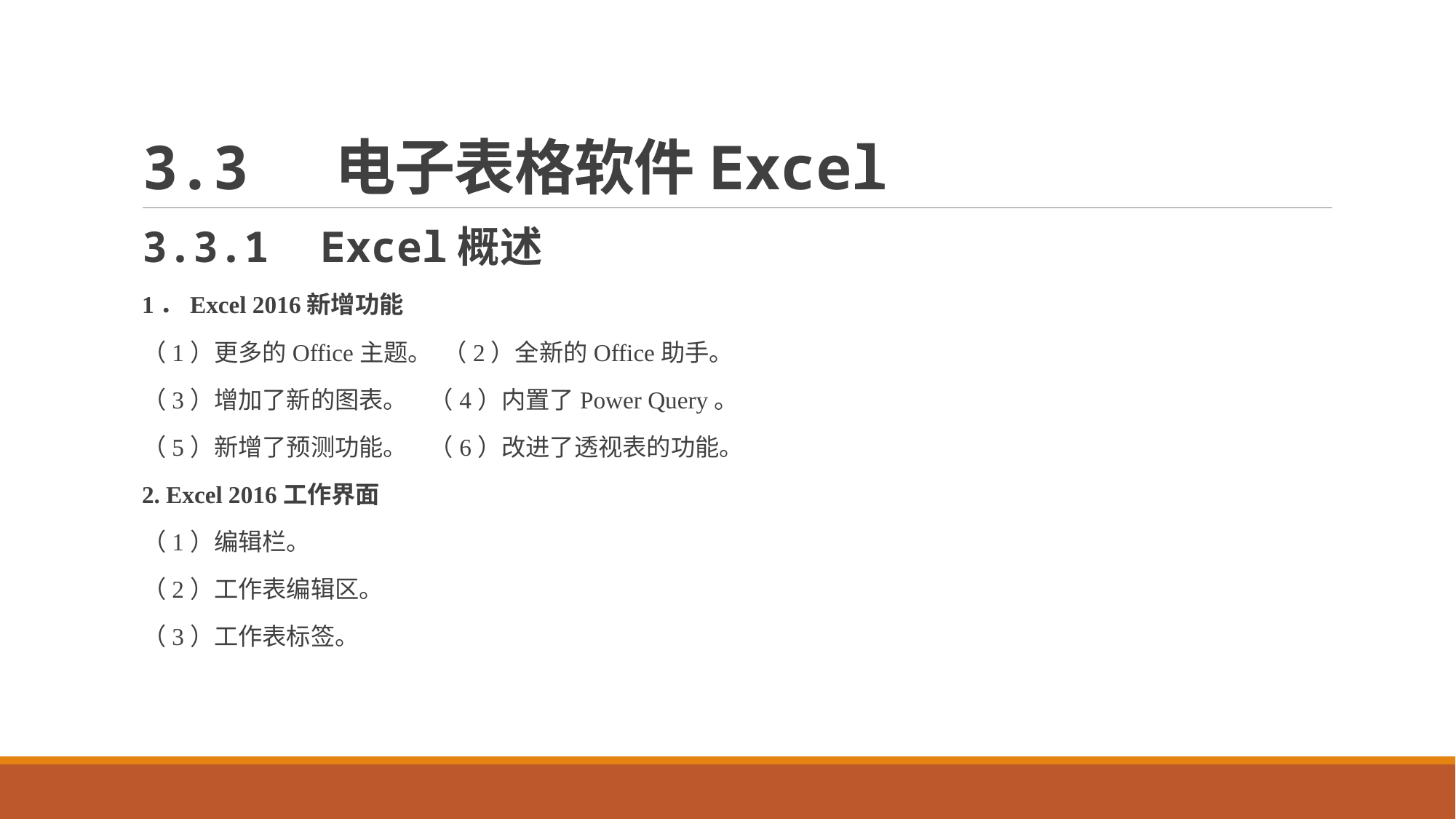

# 3.3  电子表格软件Excel
3.3.1  Excel概述
1．Excel 2016新增功能
（1）更多的Office主题。  （2）全新的Office助手。
（3）增加了新的图表。    （4）内置了Power Query。
（5）新增了预测功能。    （6）改进了透视表的功能。
2. Excel 2016工作界面
（1）编辑栏。
（2）工作表编辑区。
（3）工作表标签。